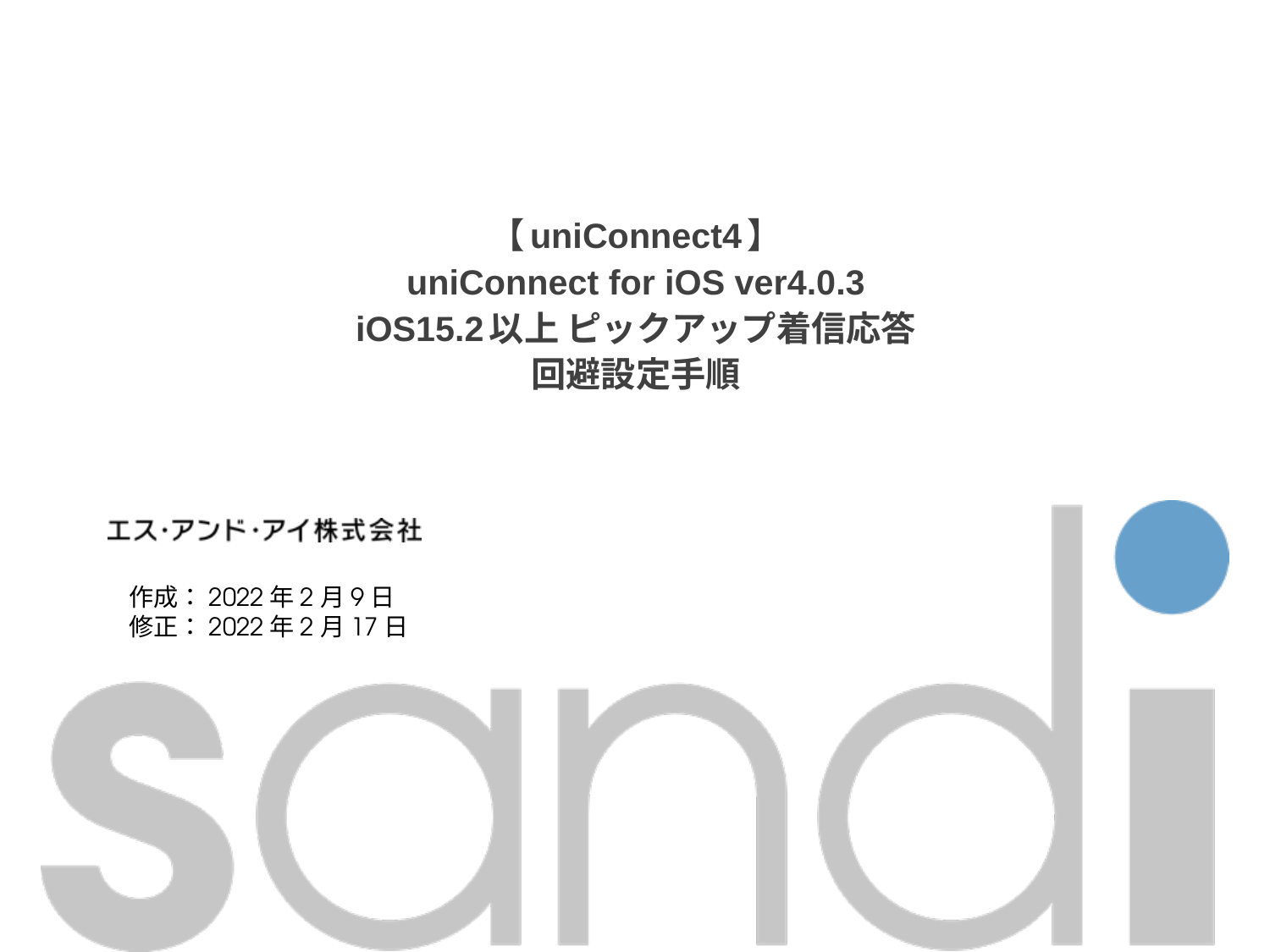

# 【uniConnect4】 uniConnect for iOS ver4.0.3 iOS15.2以上 ピックアップ着信応答 回避設定手順
作成：2022年2月9日
修正：2022年2月17日